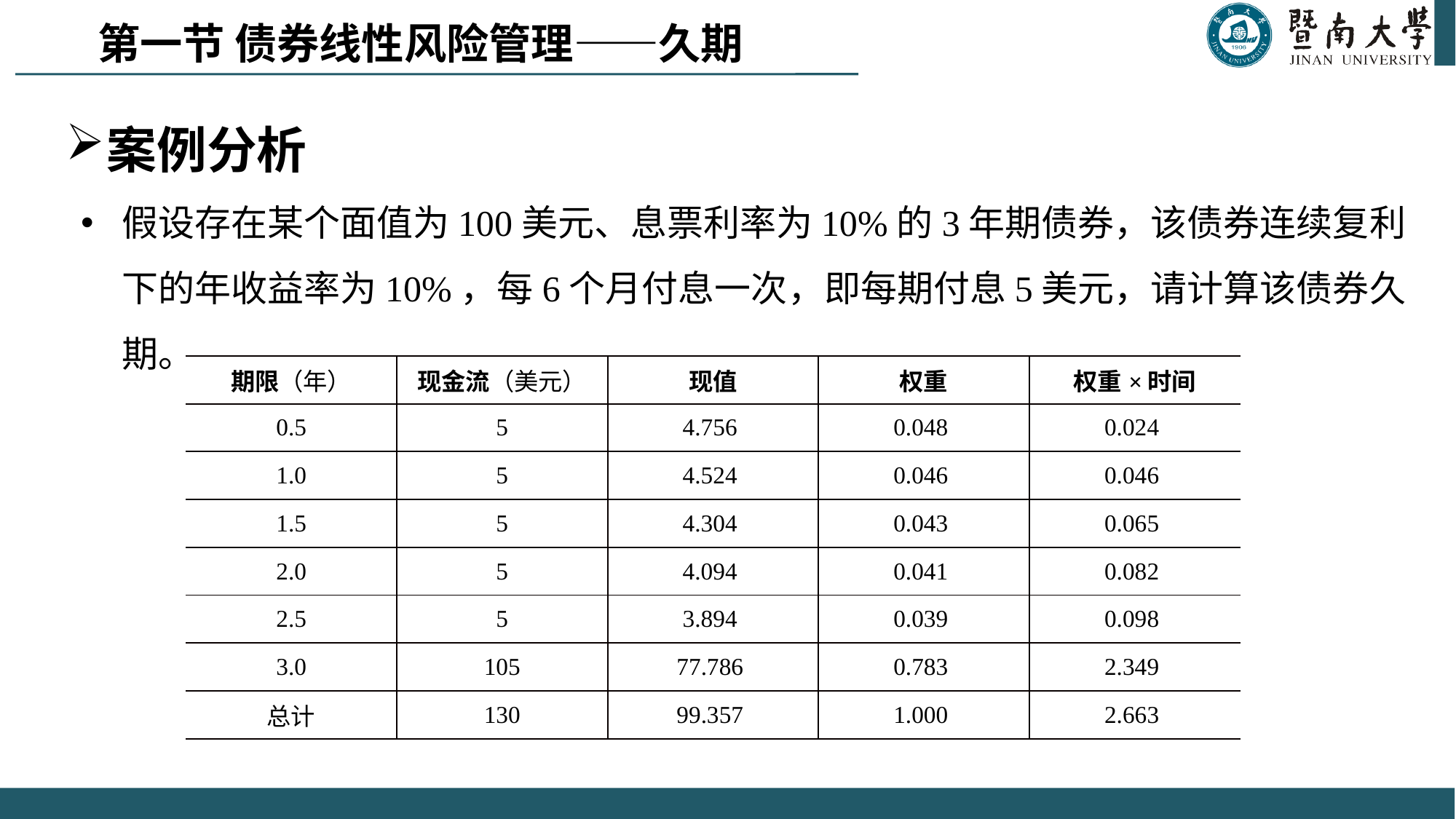

第一节 债券线性风险管理——久期
案例分析
假设存在某个面值为100美元、息票利率为10%的3年期债券，该债券连续复利下的年收益率为10%，每6个月付息一次，即每期付息5美元，请计算该债券久期。
| 期限（年） | 现金流（美元） | 现值 | 权重 | 权重×时间 |
| --- | --- | --- | --- | --- |
| 0.5 | 5 | 4.756 | 0.048 | 0.024 |
| 1.0 | 5 | 4.524 | 0.046 | 0.046 |
| 1.5 | 5 | 4.304 | 0.043 | 0.065 |
| 2.0 | 5 | 4.094 | 0.041 | 0.082 |
| 2.5 | 5 | 3.894 | 0.039 | 0.098 |
| 3.0 | 105 | 77.786 | 0.783 | 2.349 |
| 总计 | 130 | 99.357 | 1.000 | 2.663 |